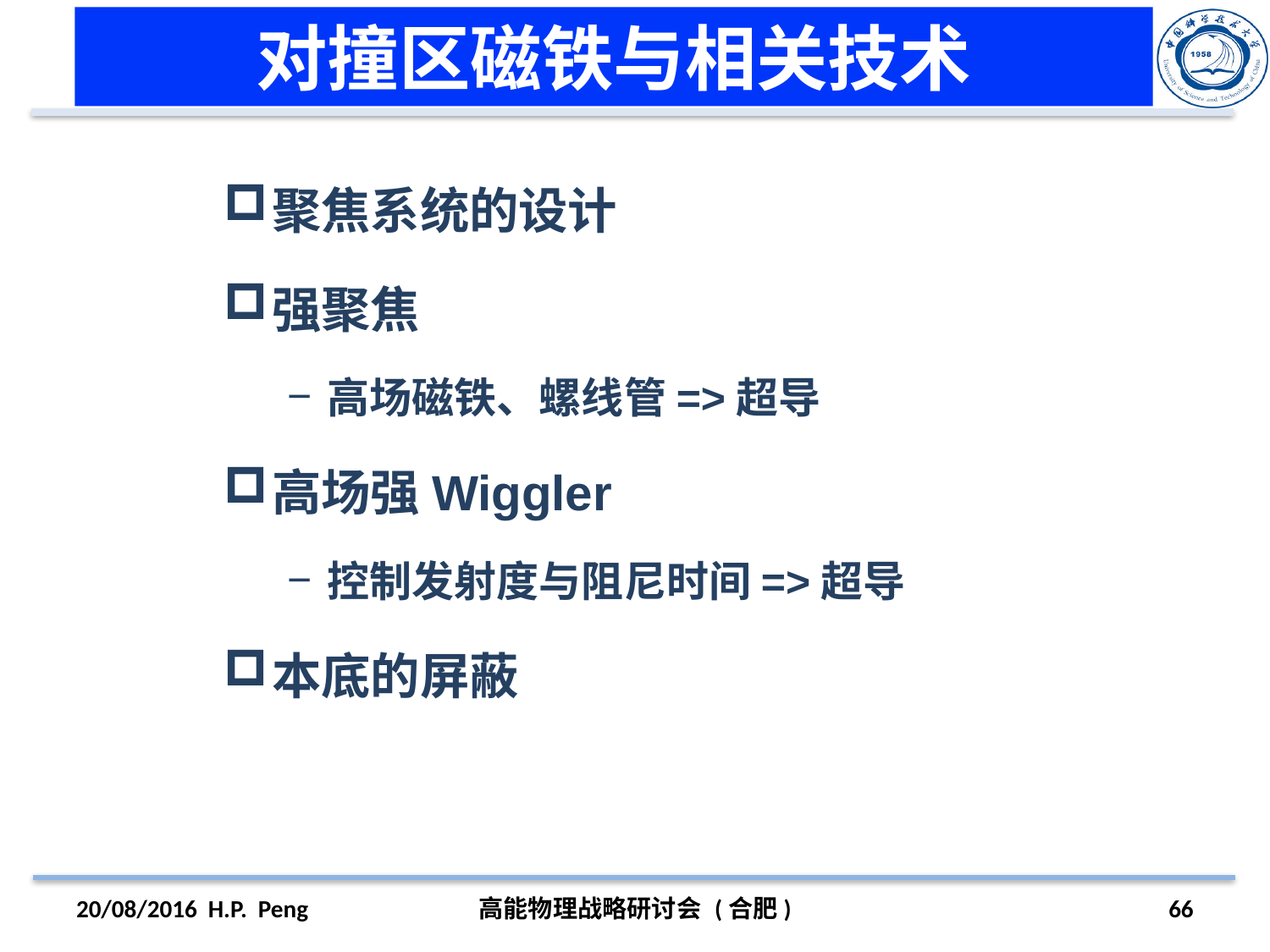

# 对撞区磁铁与相关技术
聚焦系统的设计
强聚焦
高场磁铁、螺线管=>超导
高场强Wiggler
控制发射度与阻尼时间=>超导
本底的屏蔽
20/08/2016  H.P.  Peng
高能物理战略研讨会 (合肥)
66